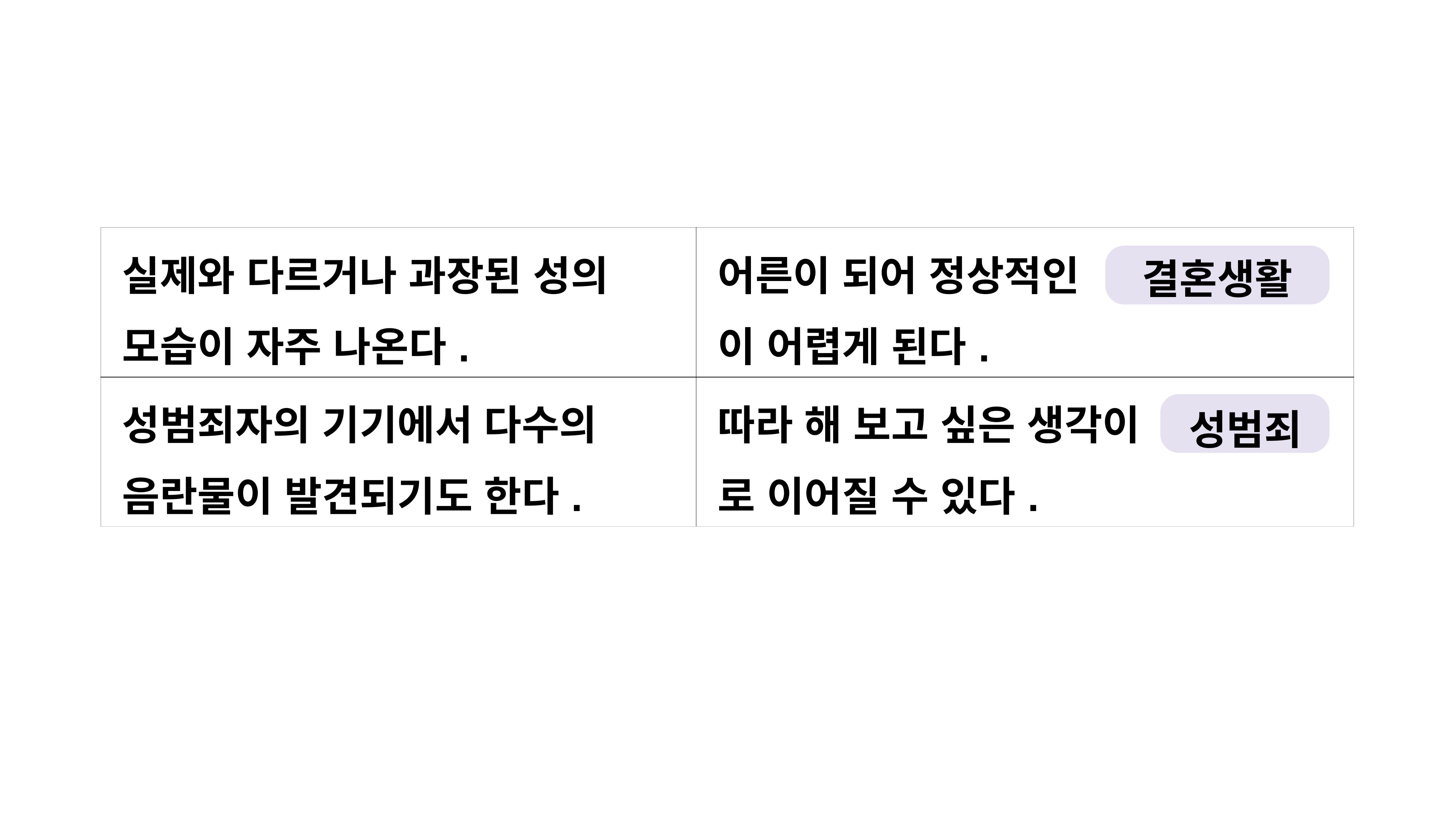

| 실제와 다르거나 과장된 성의 모습이 자주 나온다. | 어른이 되어 정상적인 이 어렵게 된다. |
| --- | --- |
| 성범죄자의 기기에서 다수의 음란물이 발견되기도 한다. | 따라 해 보고 싶은 생각이 로 이어질 수 있다. |
결혼생활

성범죄